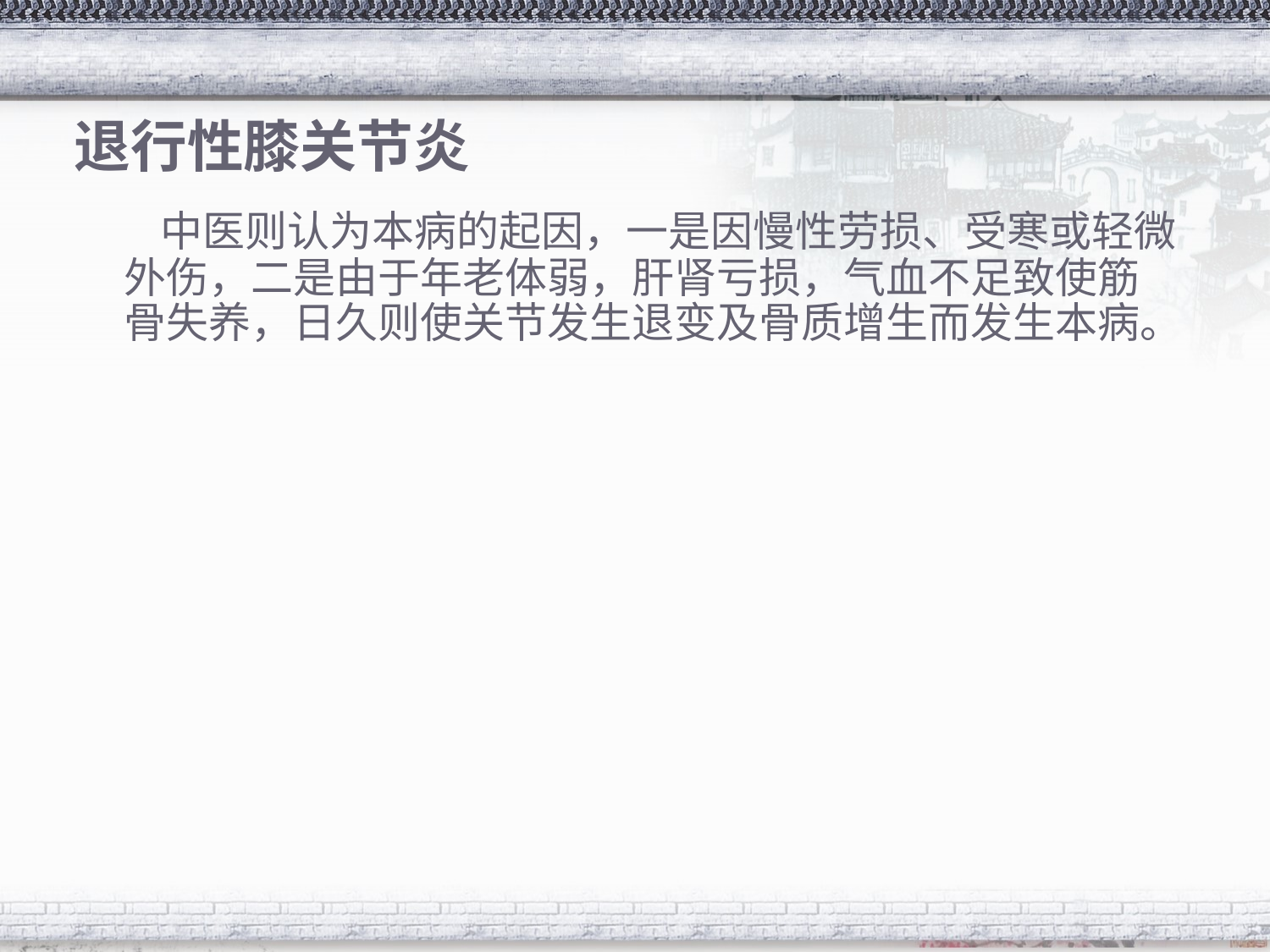

# 退行性膝关节炎
        中医则认为本病的起因，一是因慢性劳损、受寒或轻微外伤，二是由于年老体弱，肝肾亏损，气血不足致使筋骨失养，日久则使关节发生退变及骨质增生而发生本病。